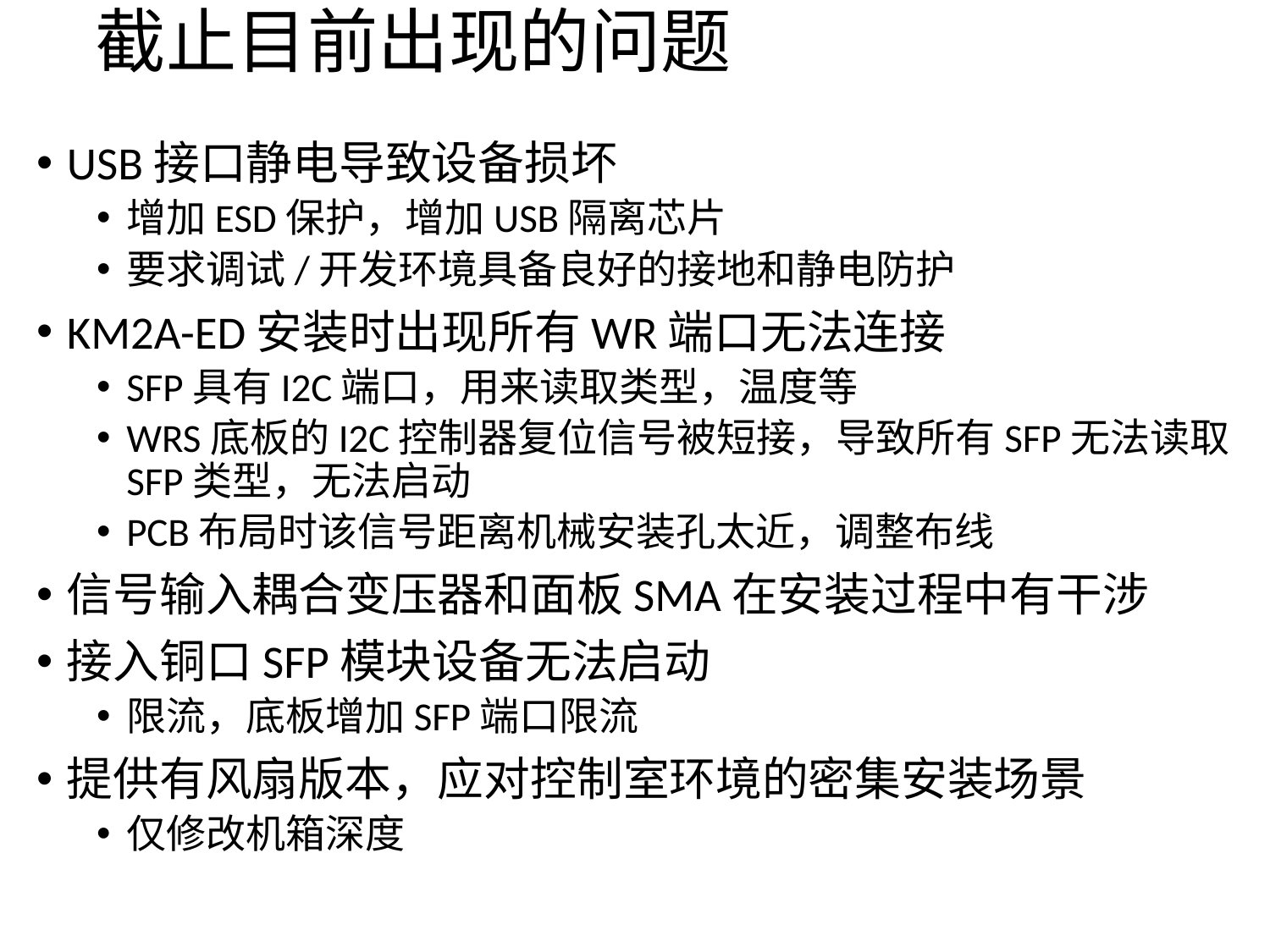

# 截止目前出现的问题
USB接口静电导致设备损坏
增加ESD保护，增加USB隔离芯片
要求调试/开发环境具备良好的接地和静电防护
KM2A-ED安装时出现所有WR端口无法连接
SFP具有I2C端口，用来读取类型，温度等
WRS底板的I2C控制器复位信号被短接，导致所有SFP无法读取SFP类型，无法启动
PCB布局时该信号距离机械安装孔太近，调整布线
信号输入耦合变压器和面板SMA在安装过程中有干涉
接入铜口SFP模块设备无法启动
限流，底板增加SFP端口限流
提供有风扇版本，应对控制室环境的密集安装场景
仅修改机箱深度